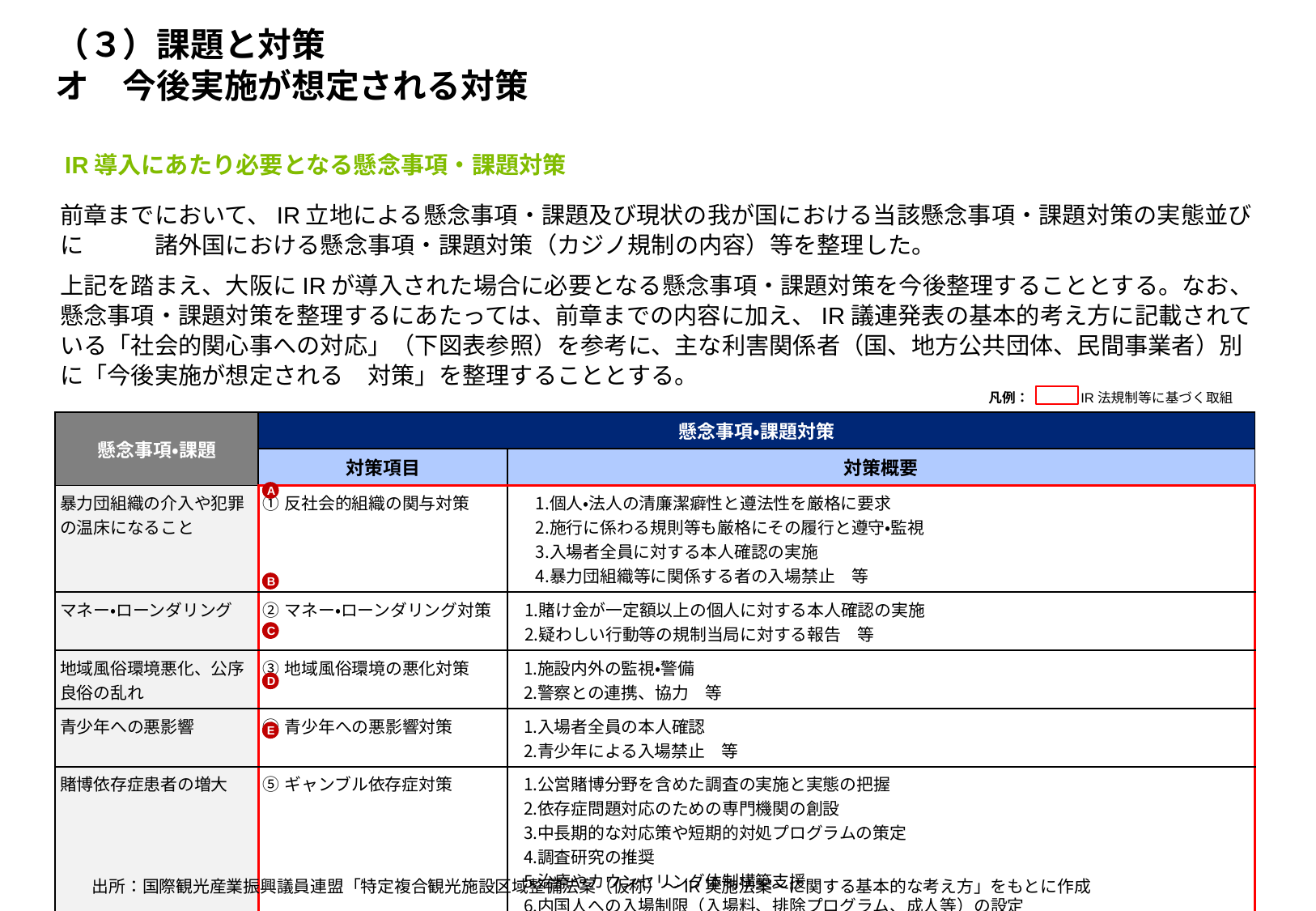

# （３）課題と対策 オ　今後実施が想定される対策
IR導入にあたり必要となる懸念事項・課題対策
前章までにおいて、IR立地による懸念事項・課題及び現状の我が国における当該懸念事項・課題対策の実態並びに　　　諸外国における懸念事項・課題対策（カジノ規制の内容）等を整理した。
上記を踏まえ、大阪にIRが導入された場合に必要となる懸念事項・課題対策を今後整理することとする。なお、懸念事項・課題対策を整理するにあたっては、前章までの内容に加え、IR議連発表の基本的考え方に記載されている「社会的関心事への対応」（下図表参照）を参考に、主な利害関係者（国、地方公共団体、民間事業者）別に「今後実施が想定される　対策」を整理することとする。

凡例：
IR法規制等に基づく取組

| 懸念事項・課題 | 懸念事項・課題対策 |  |
| --- | --- | --- |
|  | 対策項目 | 対策概要 |
| 暴力団組織の介入や犯罪の温床になること | ①反社会的組織の関与対策 | 個人・法人の清廉潔癖性と遵法性を厳格に要求 施行に係わる規則等も厳格にその履行と遵守・監視 入場者全員に対する本人確認の実施 暴力団組織等に関係する者の入場禁止　等 |
| マネー・ローンダリング | ②マネー・ローンダリング対策 | 賭け金が一定額以上の個人に対する本人確認の実施 疑わしい行動等の規制当局に対する報告　等 |
| 地域風俗環境悪化、公序良俗の乱れ | ③地域風俗環境の悪化対策 | 施設内外の監視・警備 警察との連携、協力　等 |
| 青少年への悪影響 | ④青少年への悪影響対策 | 入場者全員の本人確認 青少年による入場禁止　等 |
| 賭博依存症患者の増大 | ⑤ギャンブル依存症対策 | 公営賭博分野を含めた調査の実施と実態の把握 依存症問題対応のための専門機関の創設 中長期的な対応策や短期的対処プログラムの策定 調査研究の推奨 治療やカウンセリング体制構築支援 内国人への入場制限（入場料、排除プログラム、成人等）の設定 ギャンブル依存症対策等社会的セーフティーネット構築のため、カジノ収益の一部を納付　等 |
A
B
C
D
E
出所：国際観光産業振興議員連盟「特定複合観光施設区域整備法案（仮称）～IR実施法案～に関する基本的な考え方」をもとに作成
68